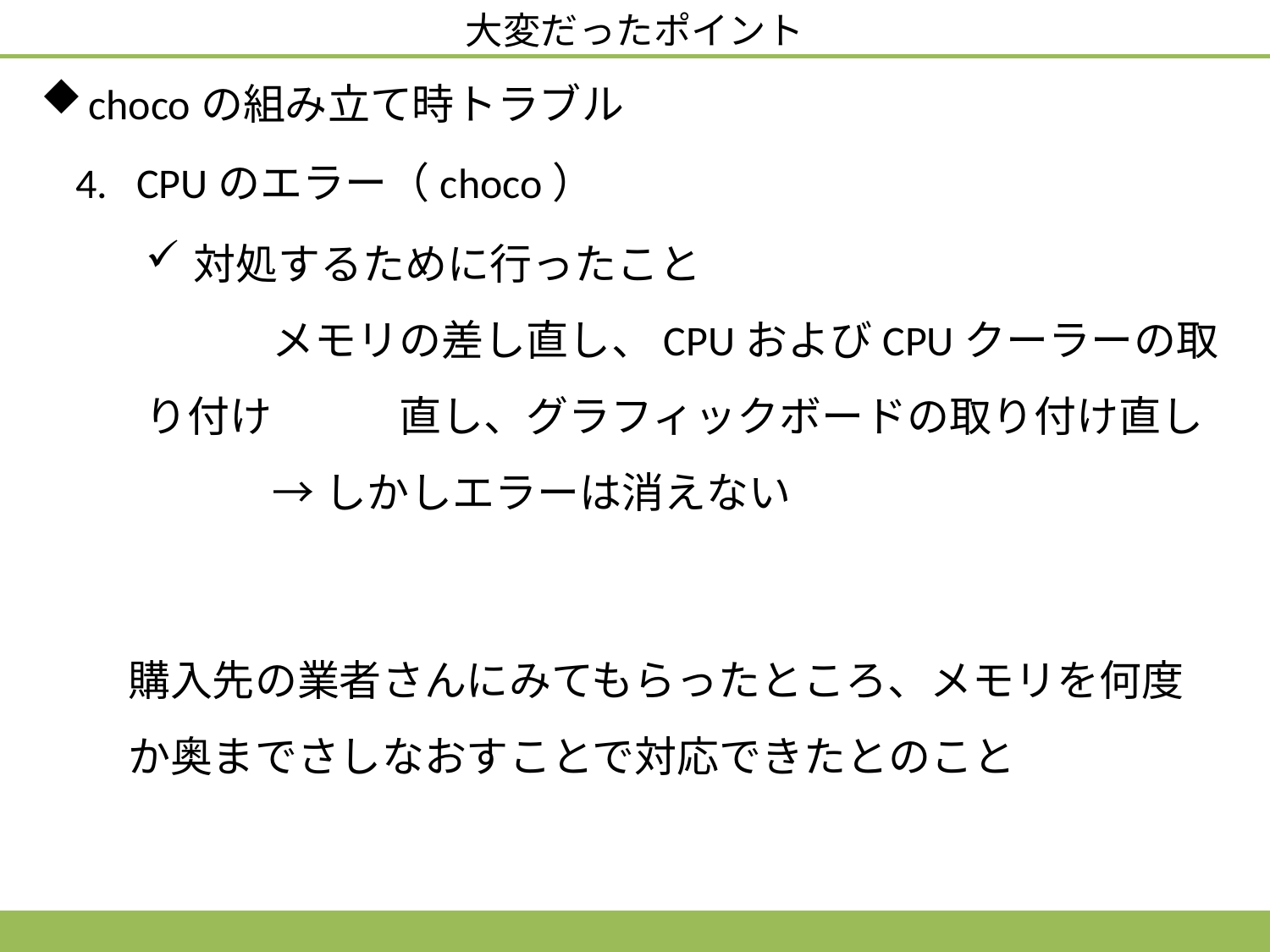

大変だったポイント
chocoの組み立て時トラブル
4.   CPUのエラー（choco）
対処するために行ったこと
	メモリの差し直し、CPUおよびCPUクーラーの取り付け	直し、グラフィックボードの取り付け直し
	→しかしエラーは消えない
購入先の業者さんにみてもらったところ、メモリを何度か奥までさしなおすことで対応できたとのこと